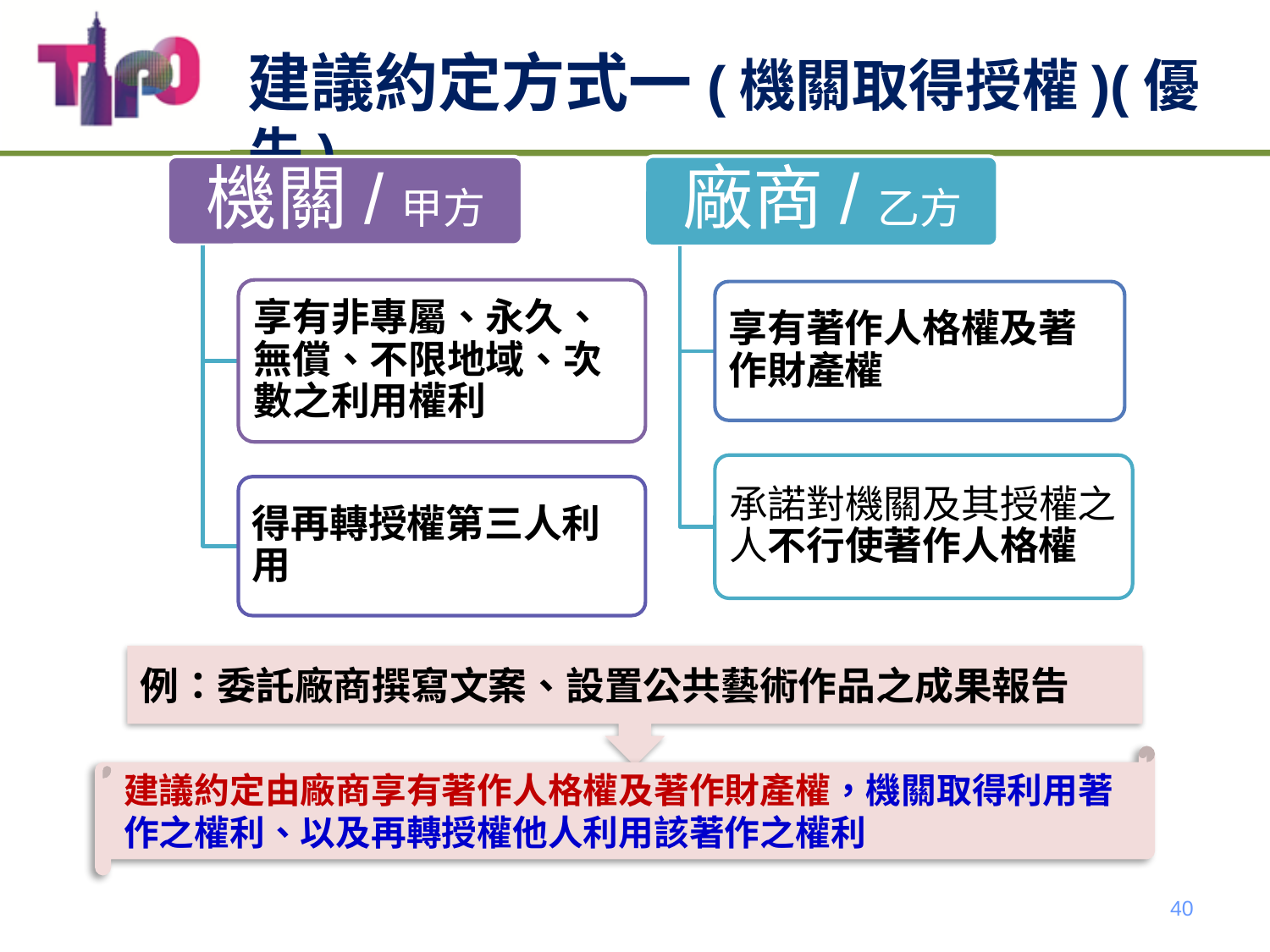

# 建議約定方式一(機關取得授權)(優先)
機關/甲方
享有非專屬、永久、無償、不限地域、次數之利用權利
得再轉授權第三人利用
廠商/乙方
享有著作人格權及著作財產權
承諾對機關及其授權之人不行使著作人格權
例：委託廠商撰寫文案、設置公共藝術作品之成果報告
建議約定由廠商享有著作人格權及著作財產權，機關取得利用著作之權利、以及再轉授權他人利用該著作之權利
40